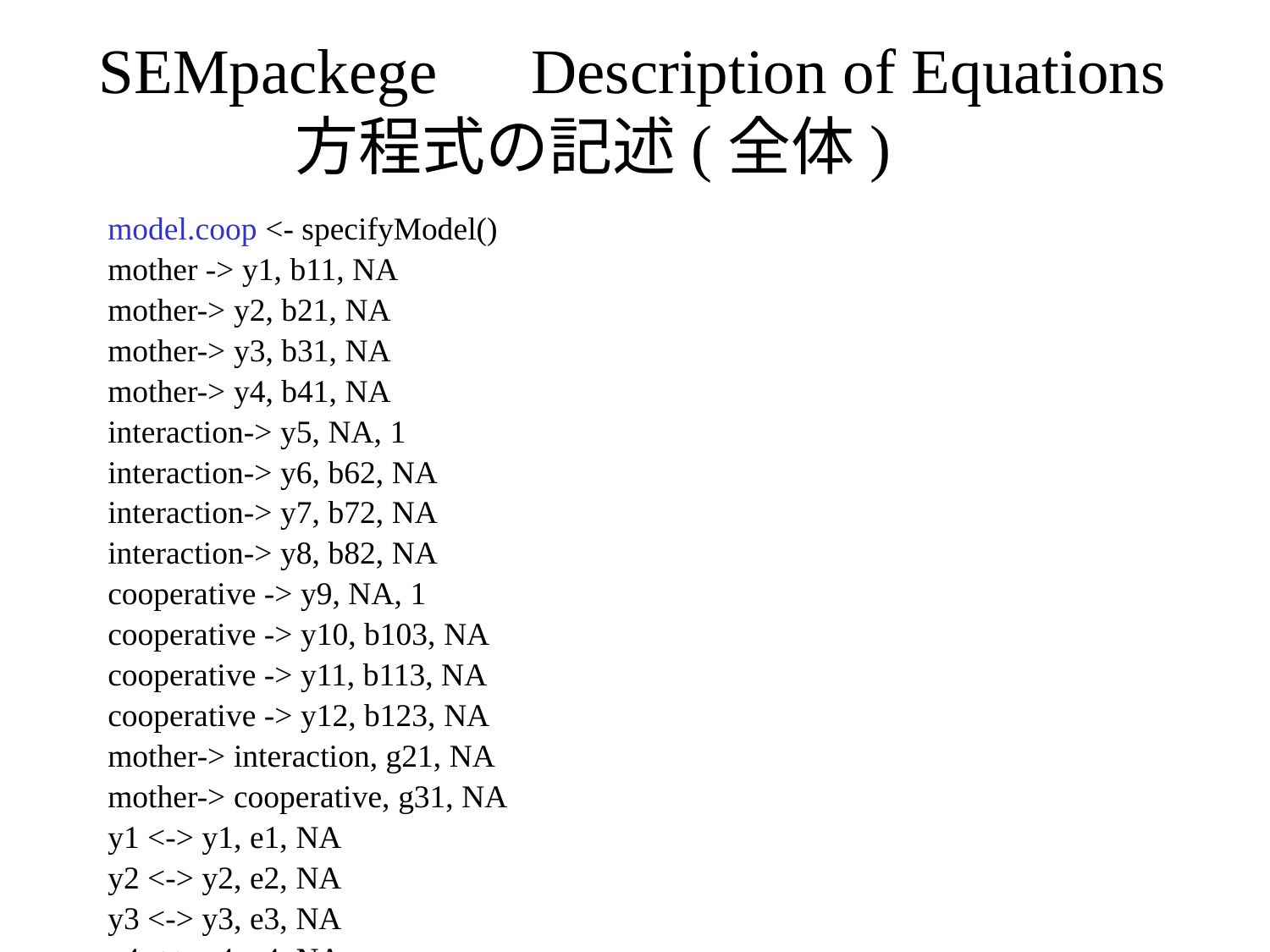

# SEMpackege　Description of Equations 方程式の記述(全体)
model.coop <- specifyModel()
mother -> y1, b11, NA
mother-> y2, b21, NA
mother-> y3, b31, NA
mother-> y4, b41, NA
interaction-> y5, NA, 1
interaction-> y6, b62, NA
interaction-> y7, b72, NA
interaction-> y8, b82, NA
cooperative -> y9, NA, 1
cooperative -> y10, b103, NA
cooperative -> y11, b113, NA
cooperative -> y12, b123, NA
mother-> interaction, g21, NA
mother-> cooperative, g31, NA
y1 <-> y1, e1, NA
y2 <-> y2, e2, NA
y3 <-> y3, e3, NA
y4 <-> y4, e4, NA
y5 <-> y5, e5, NA
y6 <-> y6, e6, NA
y7 <-> y7, e7, NA
y8 <-> y8, e8, NA
y9 <-> y9, e9, NA
y10 <-> y10, e10, NA
y11 <-> y11, e11, NA
y12 <-> y12, e12, NA
mother<-> mother, NA, 1
interaction<-> interaction, delta2, NA
cooperative <-> cooperative, delta3, NA